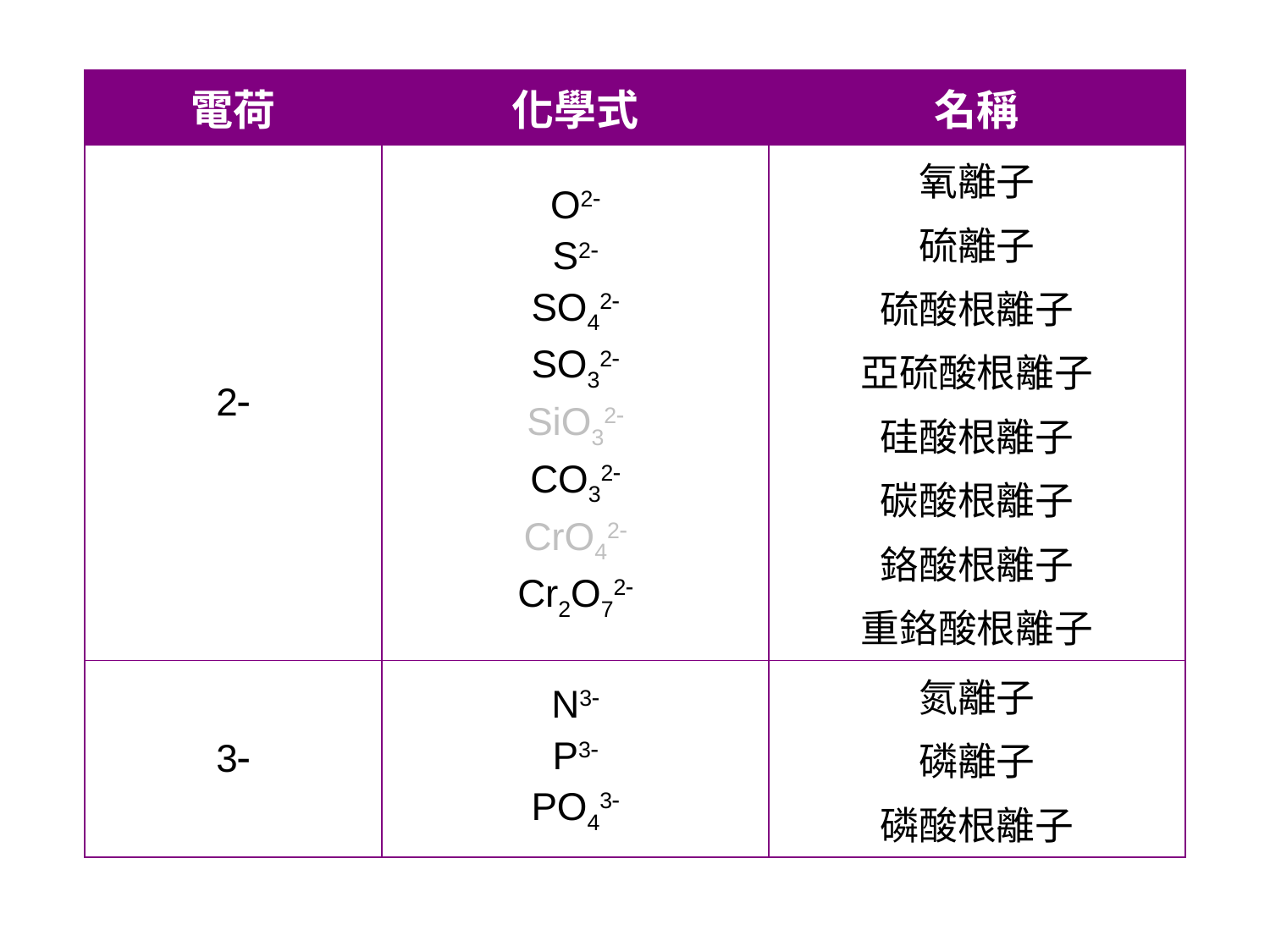

| 電荷 | 化學式 | 名稱 |
| --- | --- | --- |
| 2− | O2− S2− SO42− SO32− SiO32− CO32− CrO42− Cr2O72− | 氧離子 硫離子 硫酸根離子 亞硫酸根離子 硅酸根離子 碳酸根離子 鉻酸根離子 重鉻酸根離子 |
| 3− | N3− P3− PO43− | 氮離子 磷離子 磷酸根離子 |